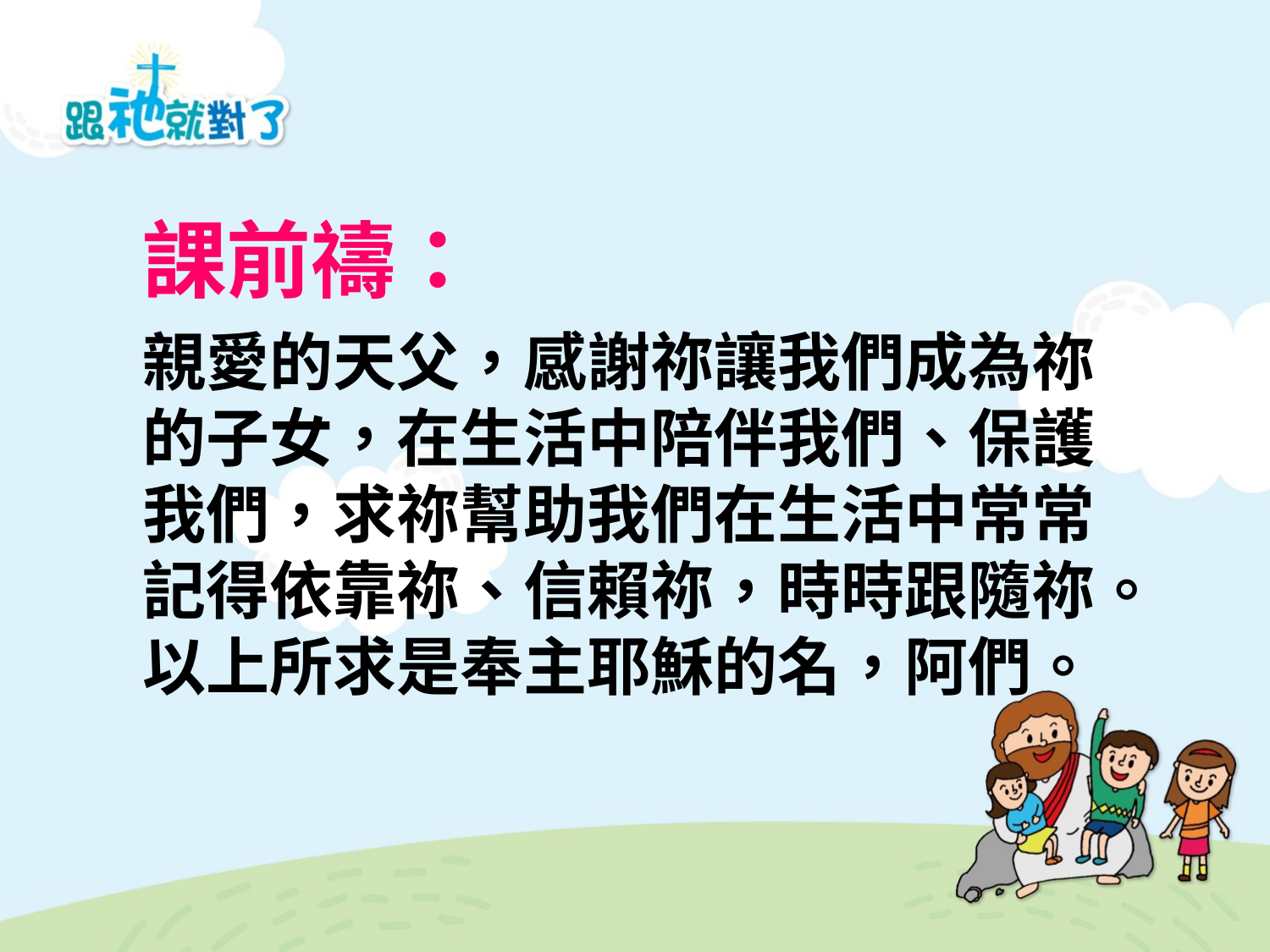

課前禱：
親愛的天父，感謝祢讓我們成為祢的子女，在生活中陪伴我們、保護我們，求祢幫助我們在生活中常常記得依靠祢、信賴祢，時時跟隨祢。以上所求是奉主耶穌的名，阿們。